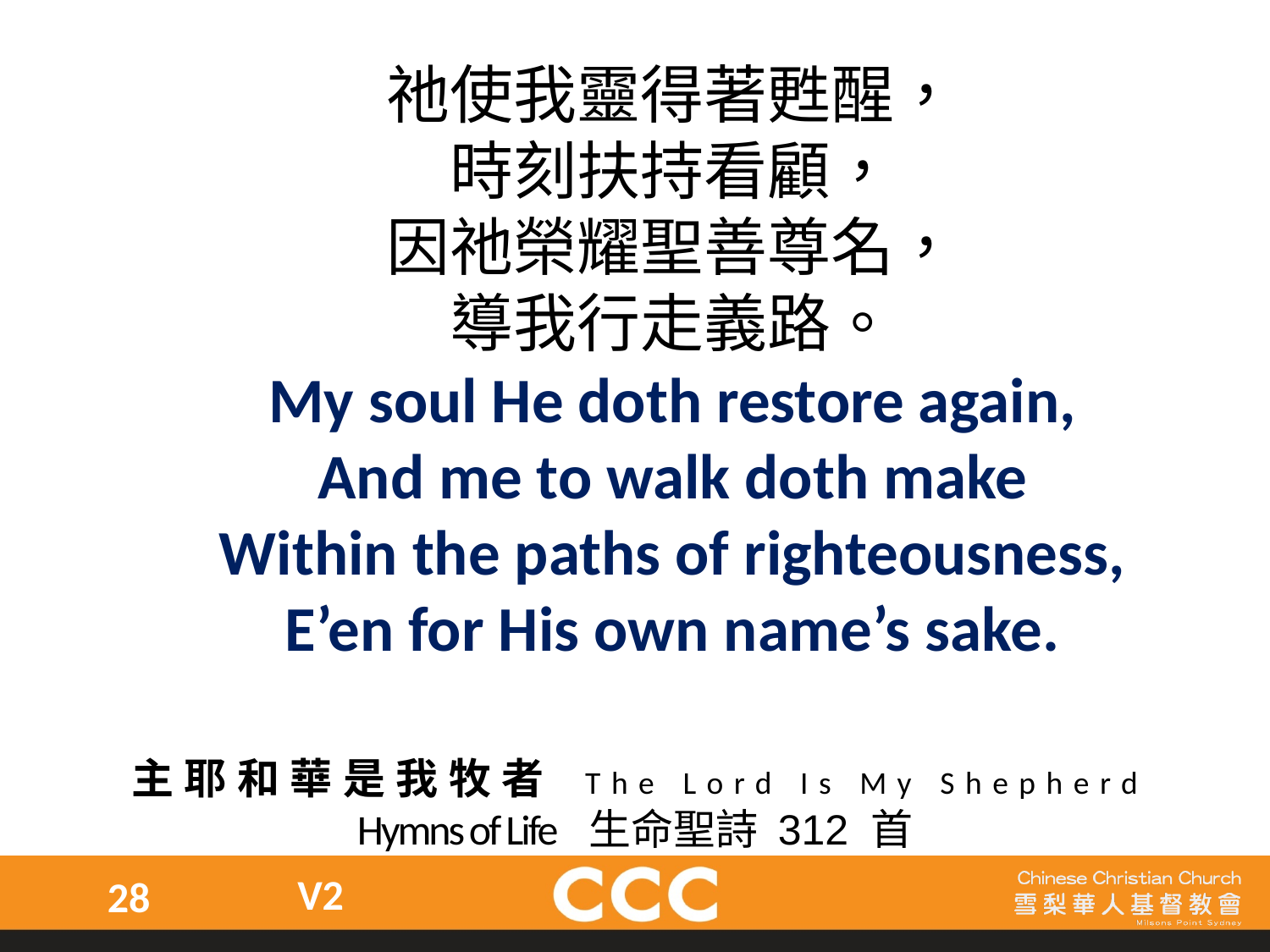

祂使我靈得著甦醒，
時刻扶持看顧，
因祂榮耀聖善尊名，
導我行走義路。
My soul He doth restore again,
And me to walk doth make
Within the paths of righteousness,
E’en for His own name’s sake.

主耶和華是我牧者 The Lord Is My Shepherd
Hymns of Life   生命聖詩 312 首
V2
28